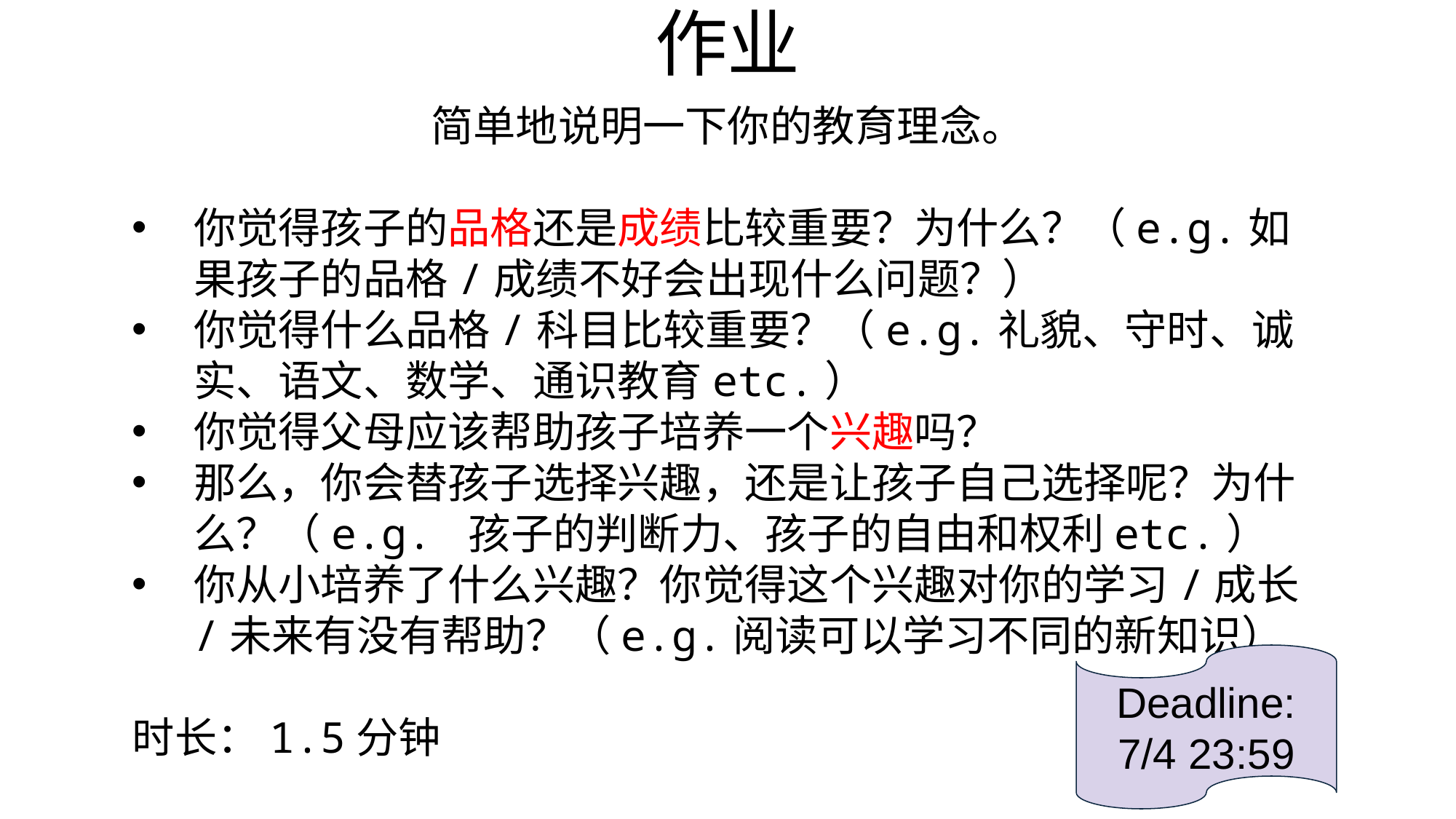

作业
简单地说明一下你的教育理念。

你觉得孩子的品格还是成绩比较重要？为什么？（e.g.如果孩子的品格/成绩不好会出现什么问题？）
你觉得什么品格/科目比较重要？（e.g.礼貌、守时、诚实、语文、数学、通识教育etc.）
你觉得父母应该帮助孩子培养一个兴趣吗？
那么，你会替孩子选择兴趣，还是让孩子自己选择呢？为什么？（e.g. 孩子的判断力、孩子的自由和权利etc.）
你从小培养了什么兴趣？你觉得这个兴趣对你的学习/成长/未来有没有帮助？（e.g.阅读可以学习不同的新知识）

时长：1.5分钟
Deadline:
7/4 23:59